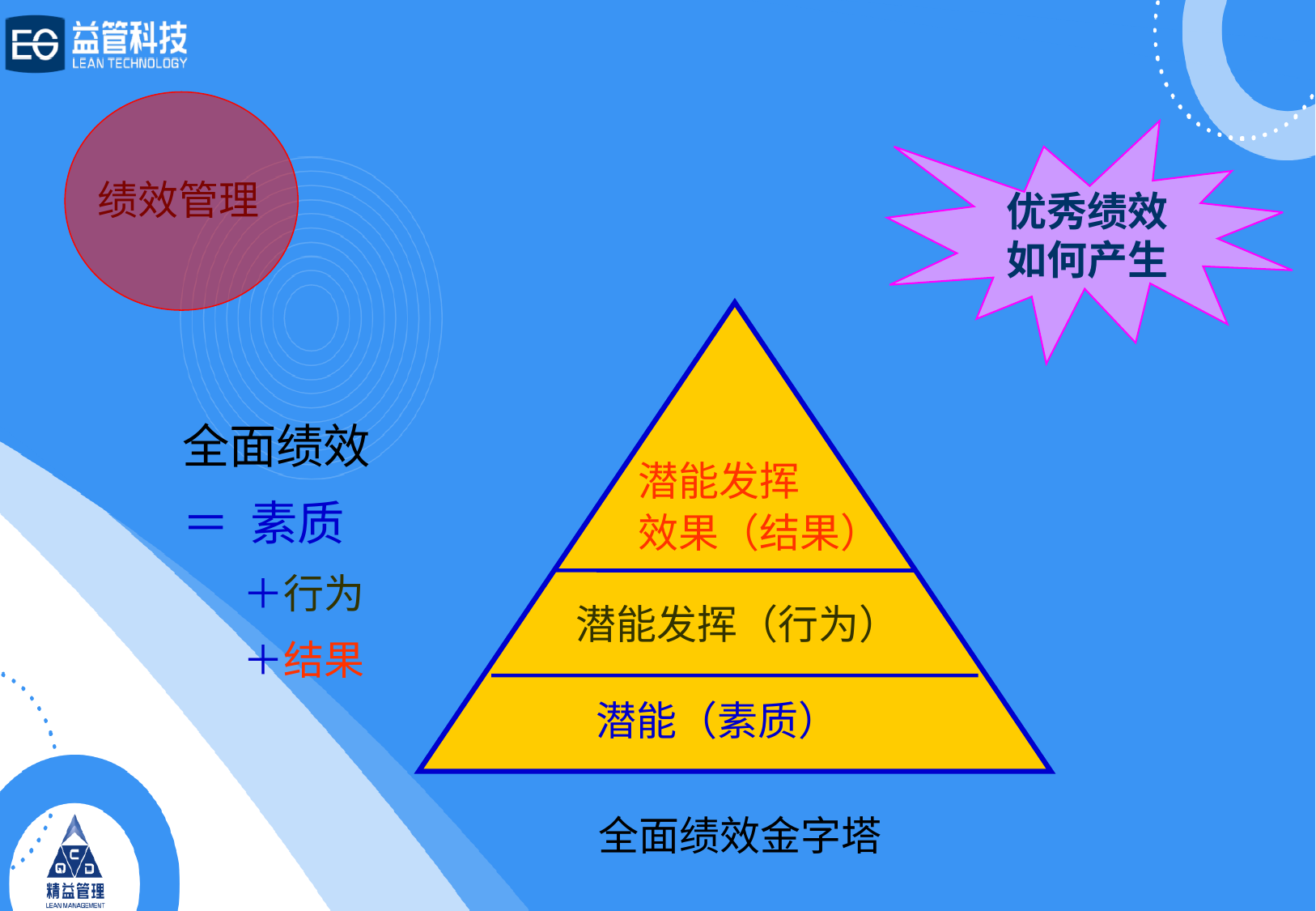

优秀绩效
如何产生
绩效管理

全面绩效
＝  素质
＋行为
＋结果
潜能发挥
效果（结果）

潜能发挥（行为）

潜能（素质）

全面绩效金字塔